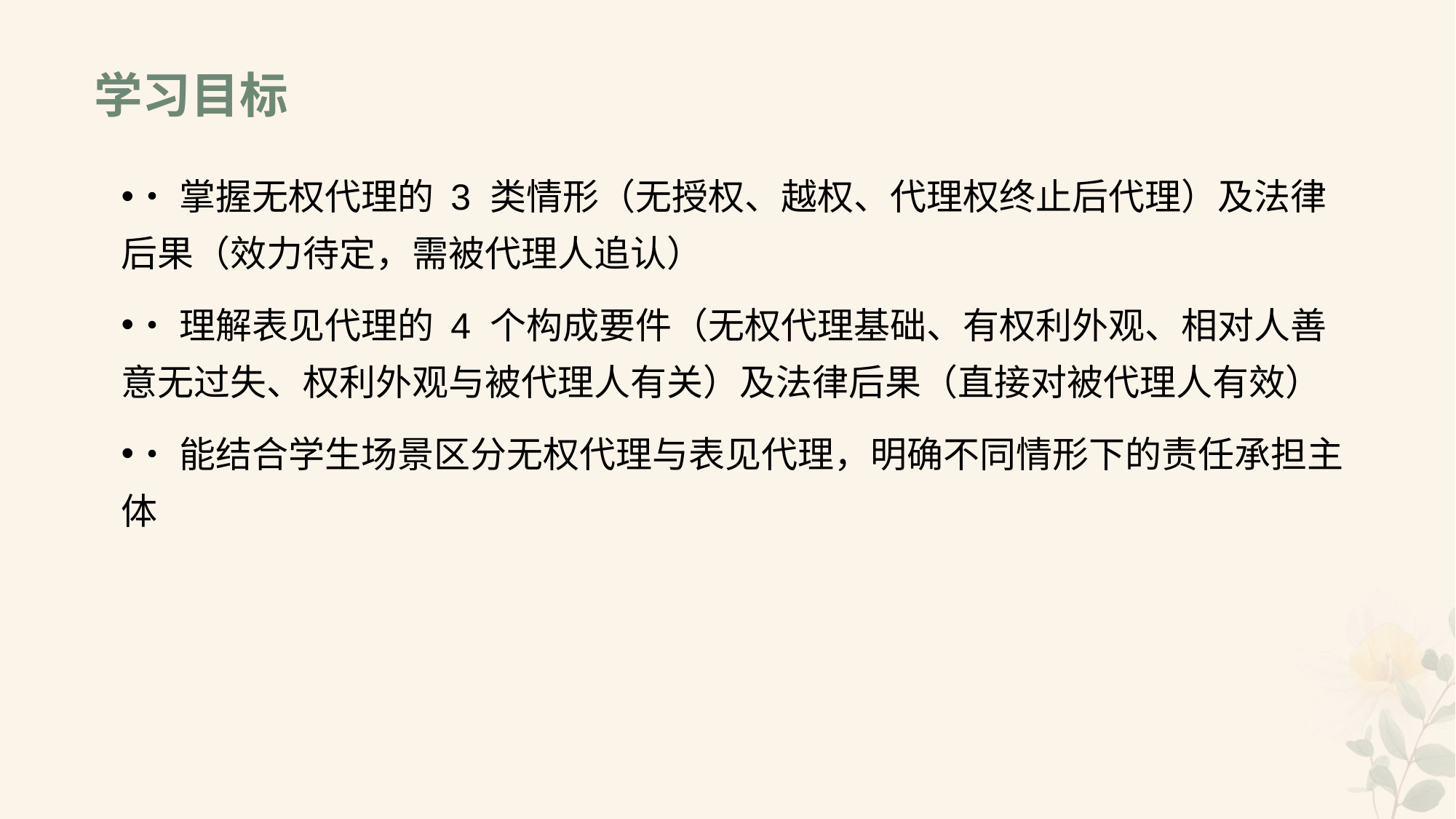

# 学习目标
•掌握无权代理的 3 类情形（无授权、越权、代理权终止后代理）及法律后果（效力待定，需被代理人追认）
•理解表见代理的 4 个构成要件（无权代理基础、有权利外观、相对人善意无过失、权利外观与被代理人有关）及法律后果（直接对被代理人有效）
•能结合学生场景区分无权代理与表见代理，明确不同情形下的责任承担主体